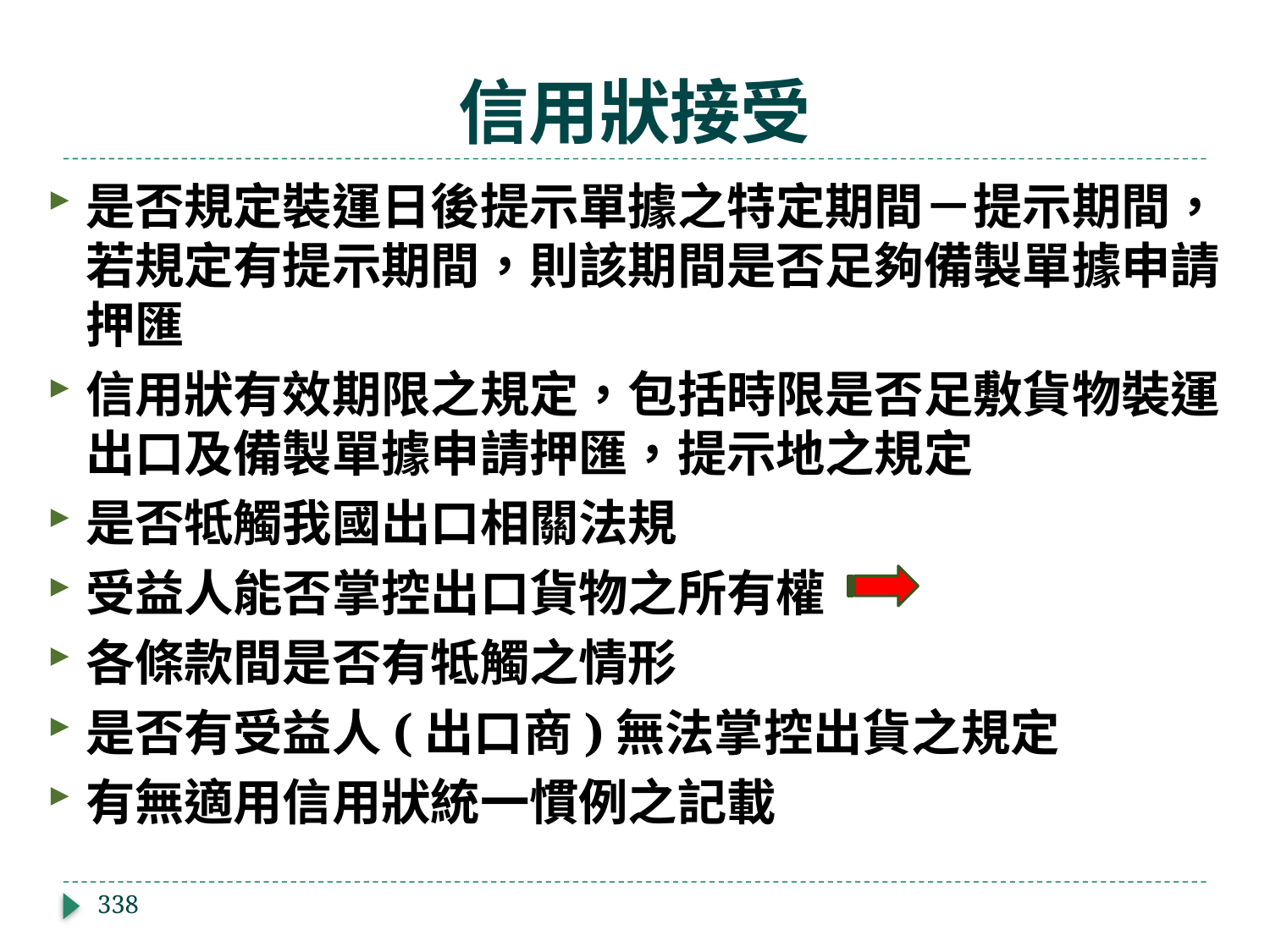

# 信用狀接受
是否規定裝運日後提示單據之特定期間－提示期間，若規定有提示期間，則該期間是否足夠備製單據申請押匯
信用狀有效期限之規定，包括時限是否足敷貨物裝運出口及備製單據申請押匯，提示地之規定
是否牴觸我國出口相關法規
受益人能否掌控出口貨物之所有權
各條款間是否有牴觸之情形
是否有受益人(出口商)無法掌控出貨之規定
有無適用信用狀統一慣例之記載

338